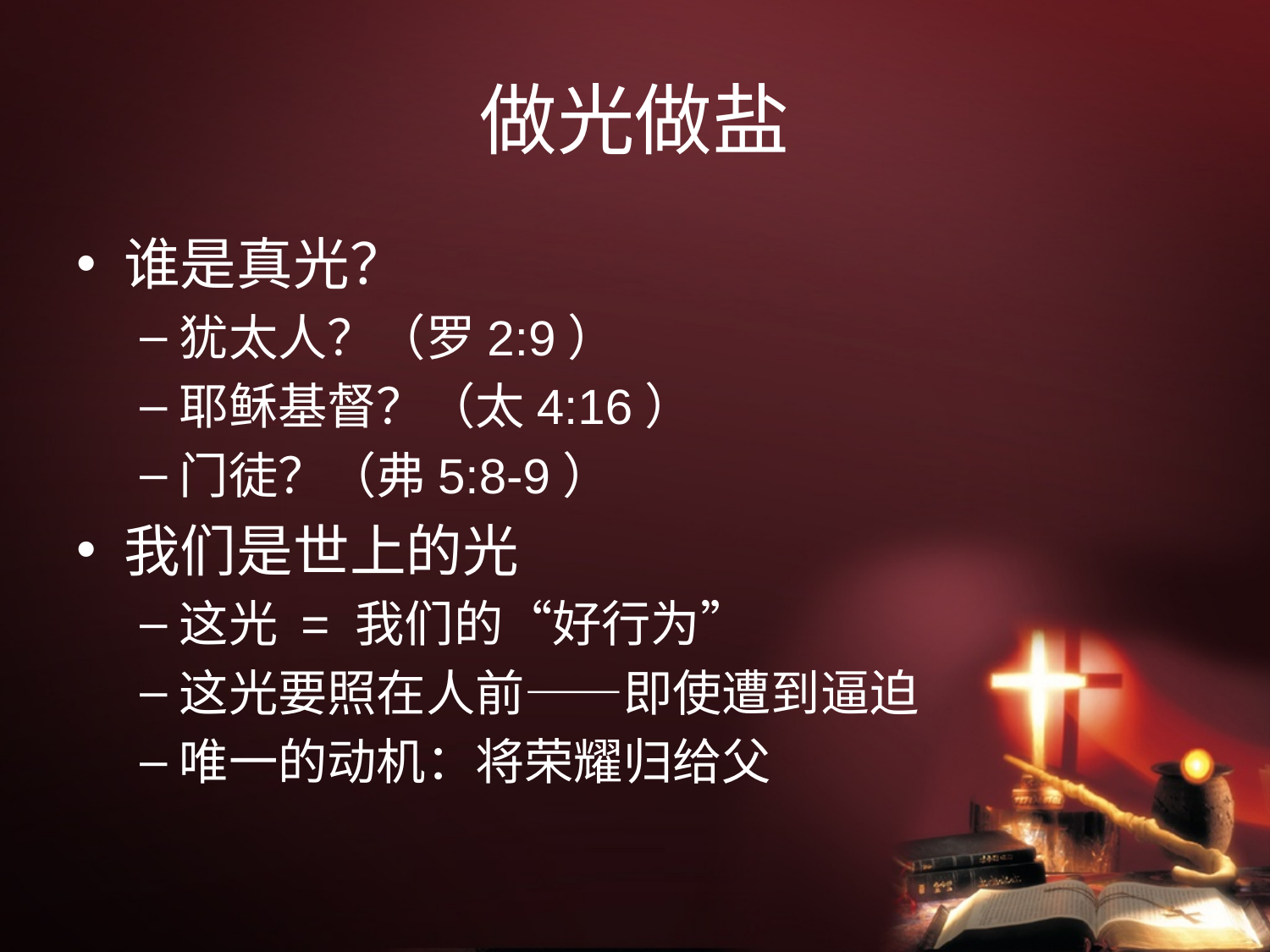

# 做光做盐
谁是真光？
犹太人？（罗2:9）
耶稣基督？（太4:16）
门徒？（弗5:8-9）
我们是世上的光
这光 = 我们的“好行为”
这光要照在人前——即使遭到逼迫
唯一的动机：将荣耀归给父